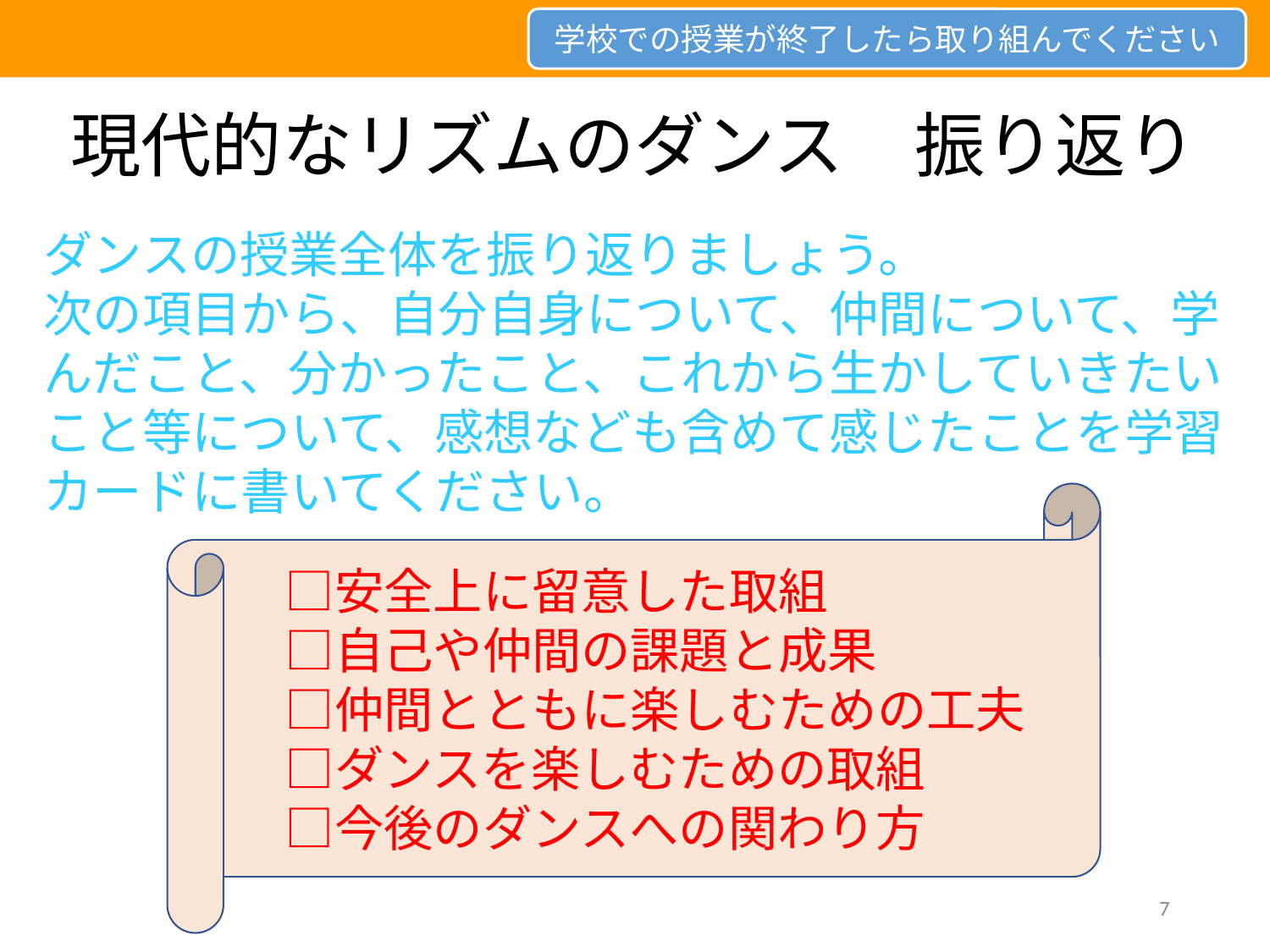

学校での授業が終了したら取り組んでください
現代的なリズムのダンス　振り返り

ダンスの授業全体を振り返りましょう。
次の項目から、自分自身について、仲間について、学んだこと、分かったこと、これから生かしていきたいこと等について、感想なども含めて感じたことを学習カードに書いてください。

　□安全上に留意した取組
　□自己や仲間の課題と成果
　□仲間とともに楽しむための工夫
　□ダンスを楽しむための取組
　□今後のダンスへの関わり方
7